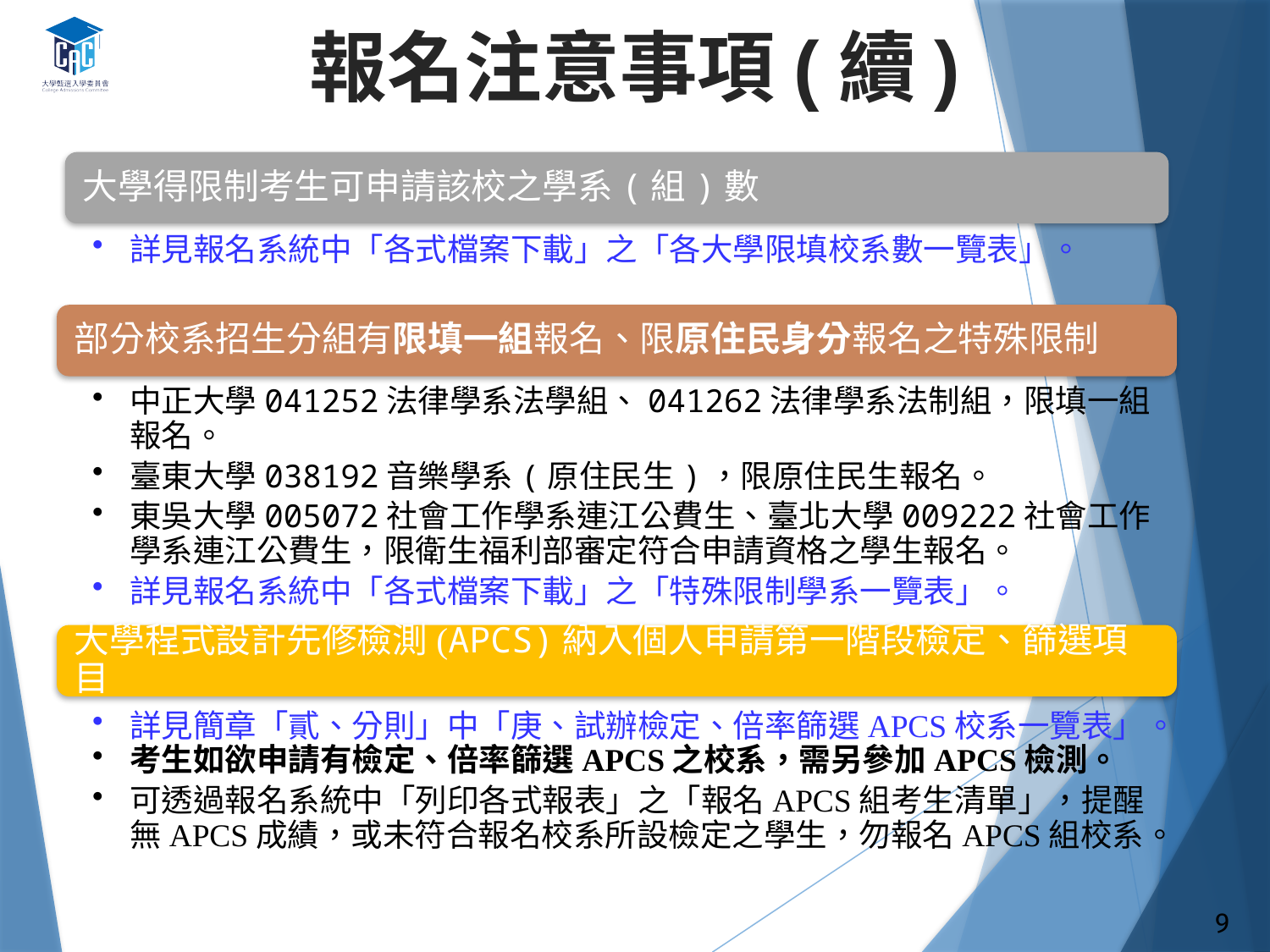

報名注意事項(續)
大學得限制考生可申請該校之學系(組)數
詳見報名系統中「各式檔案下載」之「各大學限填校系數一覽表」。
部分校系招生分組有限填一組報名、限原住民身分報名之特殊限制
中正大學041252法律學系法學組、041262法律學系法制組，限填一組報名。
臺東大學038192音樂學系(原住民生)，限原住民生報名。
東吳大學005072社會工作學系連江公費生、臺北大學009222社會工作學系連江公費生，限衛生福利部審定符合申請資格之學生報名。
詳見報名系統中「各式檔案下載」之「特殊限制學系一覽表」。
大學程式設計先修檢測(APCS)納入個人申請第一階段檢定、篩選項目
詳見簡章「貳、分則」中「庚、試辦檢定、倍率篩選APCS校系一覽表」。
考生如欲申請有檢定、倍率篩選APCS之校系，需另參加APCS檢測。
可透過報名系統中「列印各式報表」之「報名APCS組考生清單」，提醒無APCS成績，或未符合報名校系所設檢定之學生，勿報名APCS組校系。